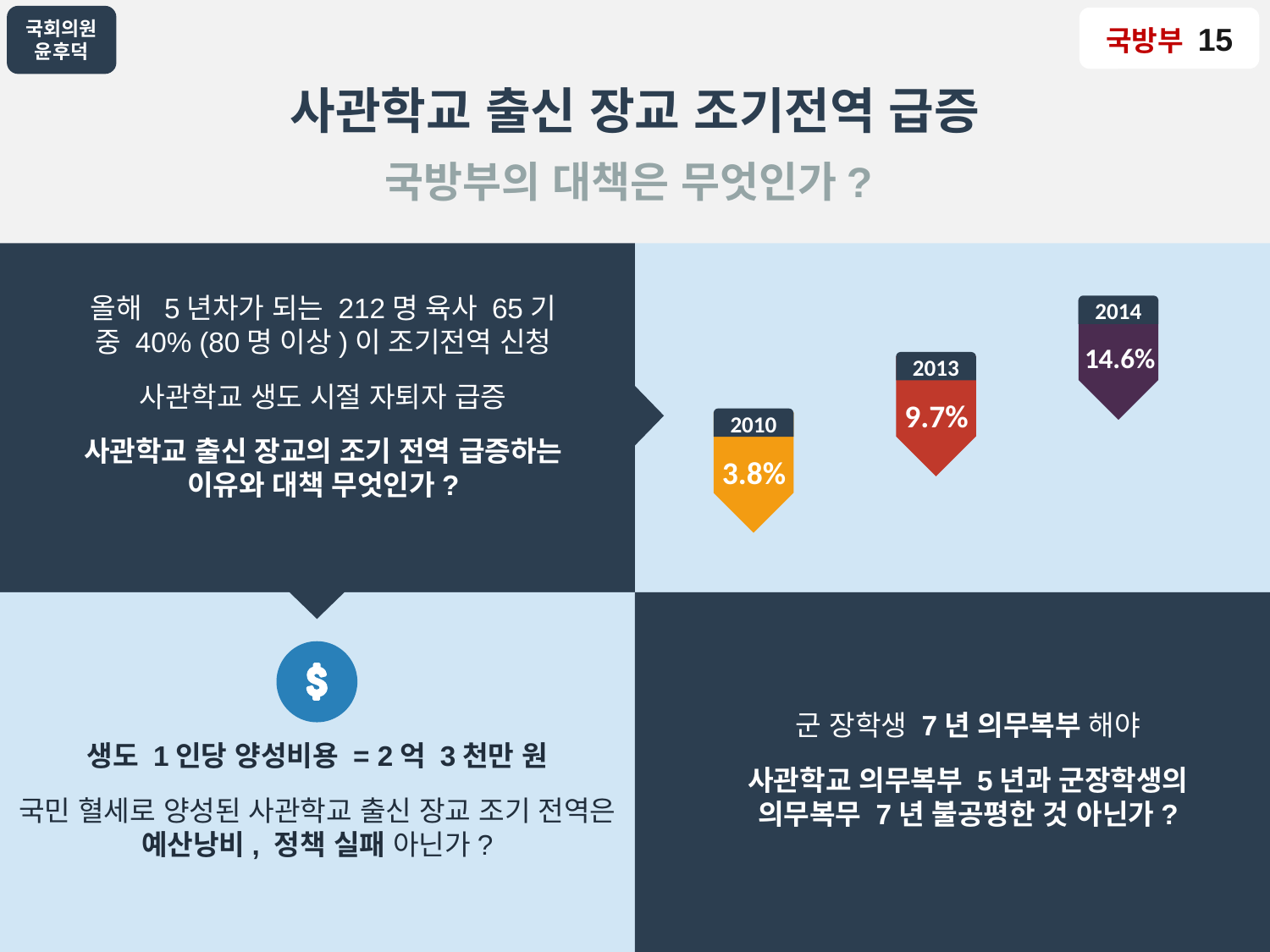

국방부 15
사관학교 출신 장교 조기전역 급증
국방부의 대책은 무엇인가?

올해  5년차가 되는 212명 육사 65기 중 40% (80명 이상)이 조기전역 신청
사관학교 생도 시절 자퇴자 급증
사관학교 출신 장교의 조기 전역 급증하는 이유와 대책 무엇인가?

2014

14.6%
2013

9.7%

2010

3.8%

생도 1인당 양성비용 = 2억 3천만 원
국민 혈세로 양성된 사관학교 출신 장교 조기 전역은 예산낭비, 정책 실패 아닌가?

군 장학생 7년 의무복부 해야
사관학교 의무복부 5년과 군장학생의 의무복무 7년 불공평한 것 아닌가?